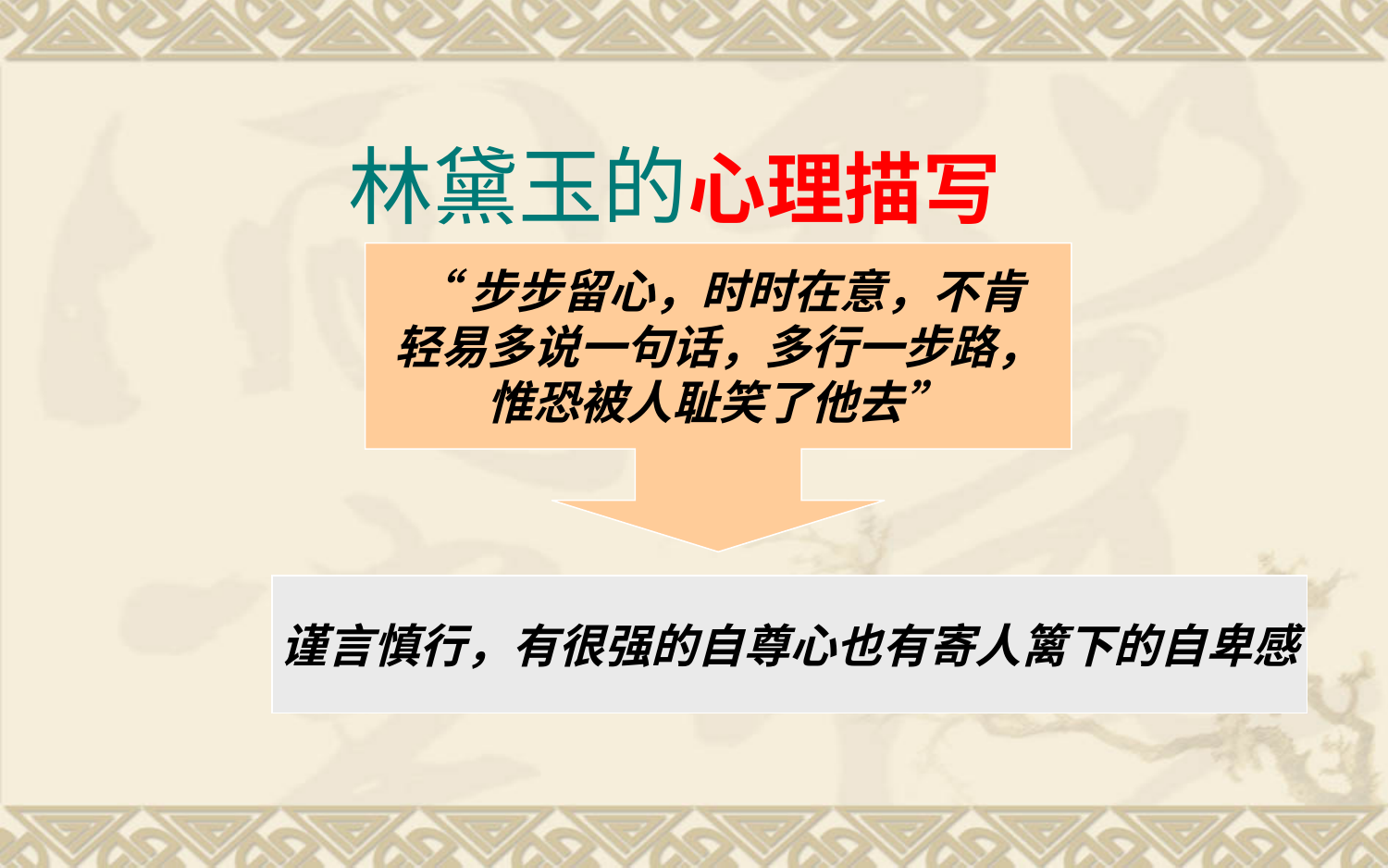

# 林黛玉的心理描写
“步步留心，时时在意，不肯
轻易多说一句话，多行一步路，
惟恐被人耻笑了他去”

谨言慎行，有很强的自尊心也有寄人篱下的自卑感